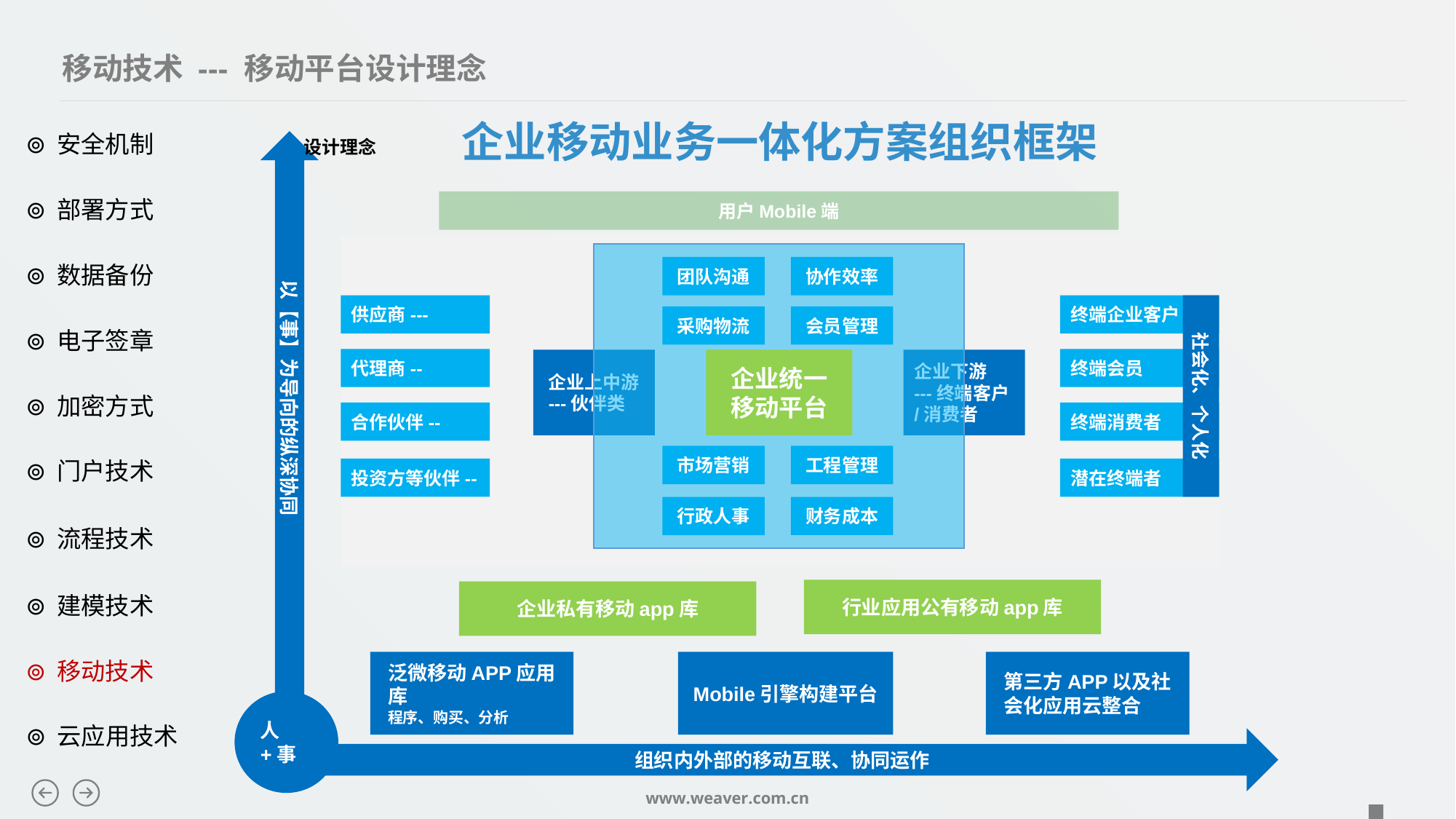

移动技术 --- 移动平台设计理念

企业移动业务一体化方案组织框架
设计理念
⊚ 安全机制
以【事】为导向的纵深协同

人+事

用户Mobile端
⊚ 部署方式

团队沟通
协作效率
采购物流
会员管理
市场营销
工程管理
行政人事
财务成本
⊚ 数据备份
供应商---
终端企业客户
社会化、个人化
⊚ 电子签章
代理商--
终端会员
企业上中游
---伙伴类
企业下游
---终端客户/消费者
企业统一
移动平台
⊚ 加密方式
合作伙伴--
终端消费者
⊚ 门户技术
投资方等伙伴--
潜在终端者
⊚ 流程技术
行业应用公有移动app库
企业私有移动app库
⊚ 建模技术
⊚ 移动技术
泛微移动APP应用库
程序、购买、分析
Mobile引擎构建平台
第三方APP以及社会化应用云整合
⊚ 云应用技术
组织内外部的移动互联、协同运作